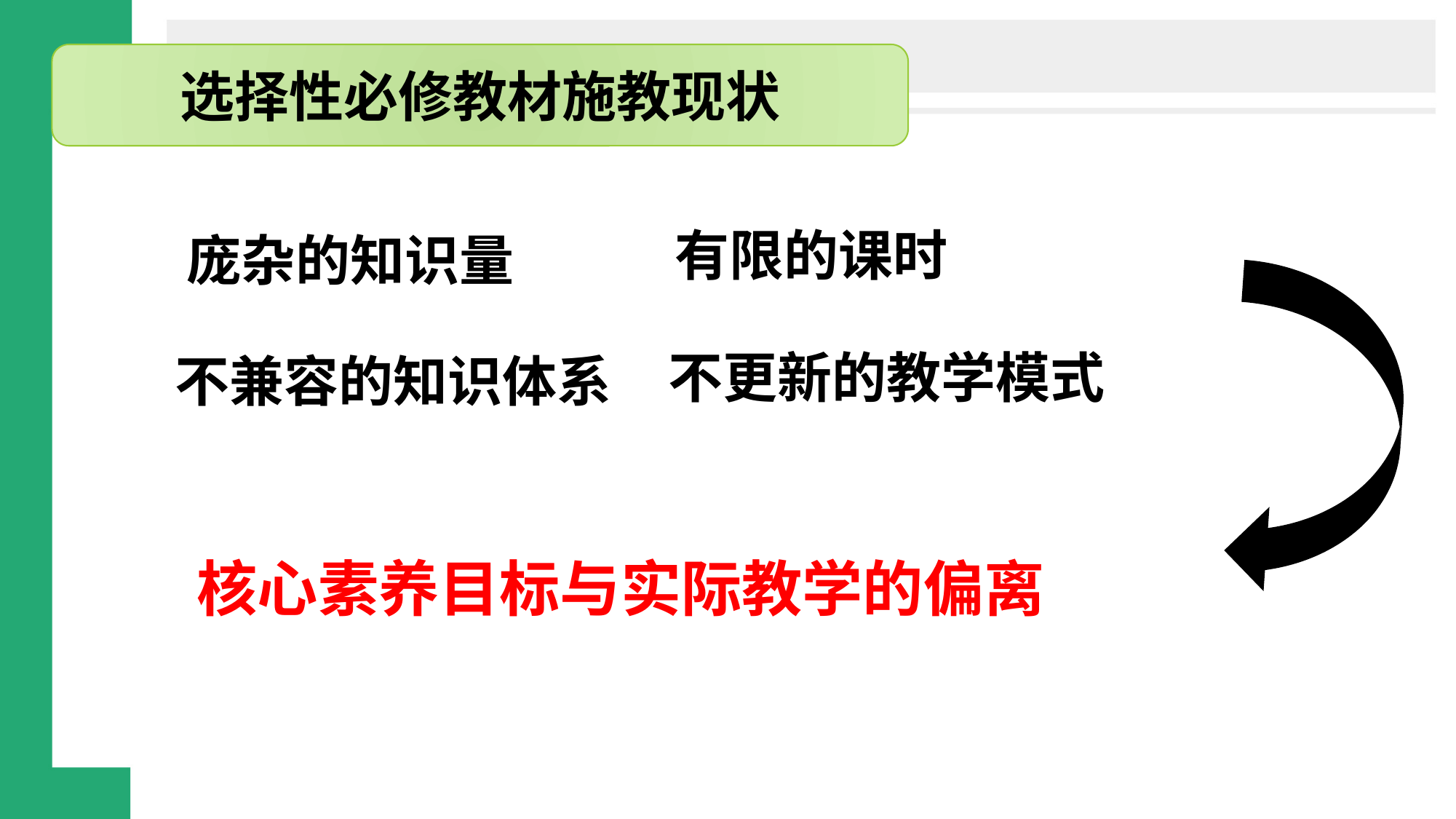

选择性必修教材施教现状

庞杂的知识量
有限的课时

不更新的教学模式
不兼容的知识体系
核心素养目标与实际教学的偏离